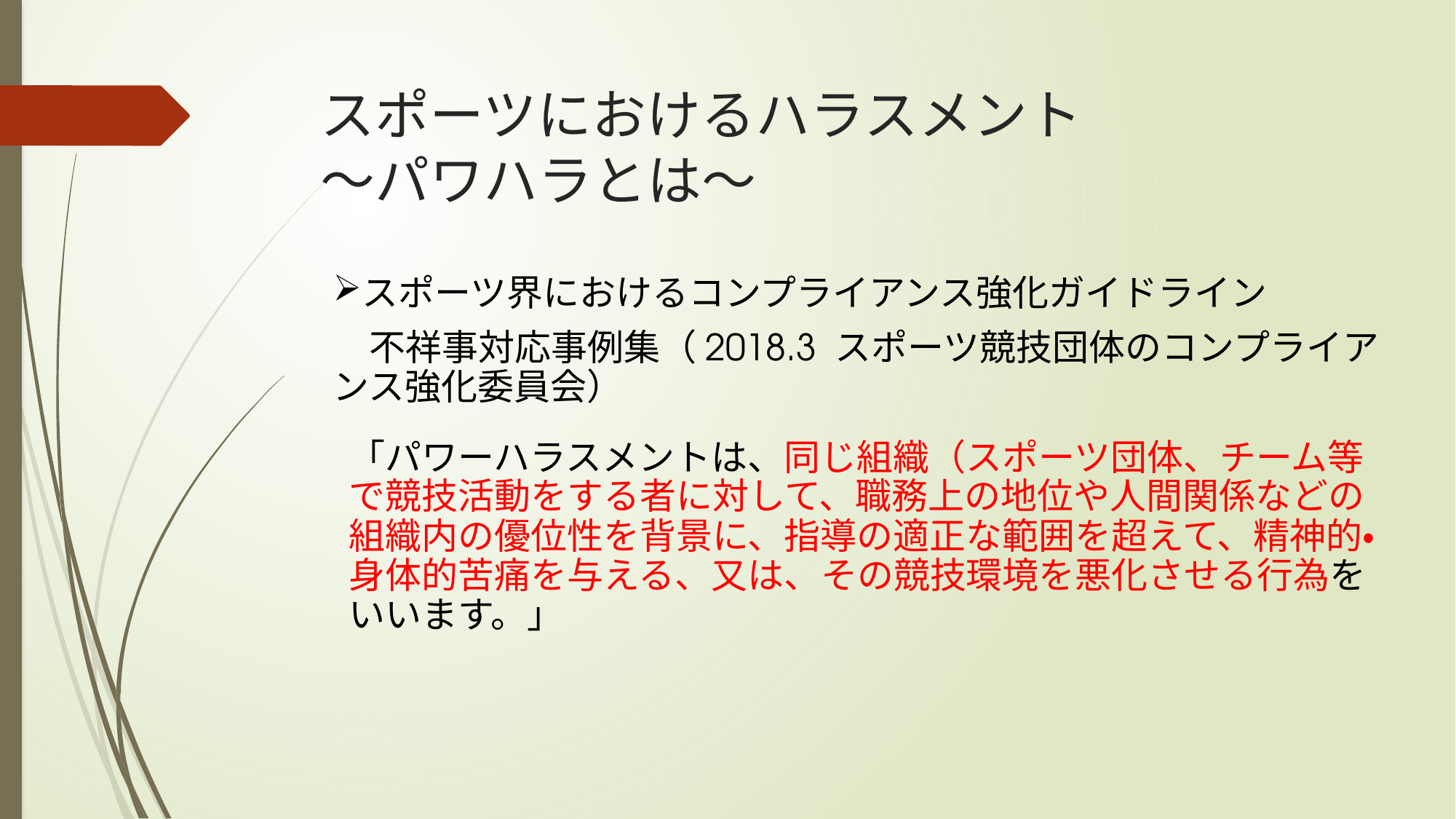

# スポーツにおけるハラスメント ～パワハラとは～
スポーツ界におけるコンプライアンス強化ガイドライン
　不祥事対応事例集（2018.3 スポーツ競技団体のコンプライアンス強化委員会）
「パワーハラスメントは、同じ組織（スポーツ団体、チーム等で競技活動をする者に対して、職務上の地位や人間関係などの組織内の優位性を背景に、指導の適正な範囲を超えて、精神的・身体的苦痛を与える、又は、その競技環境を悪化させる行為をいいます。」